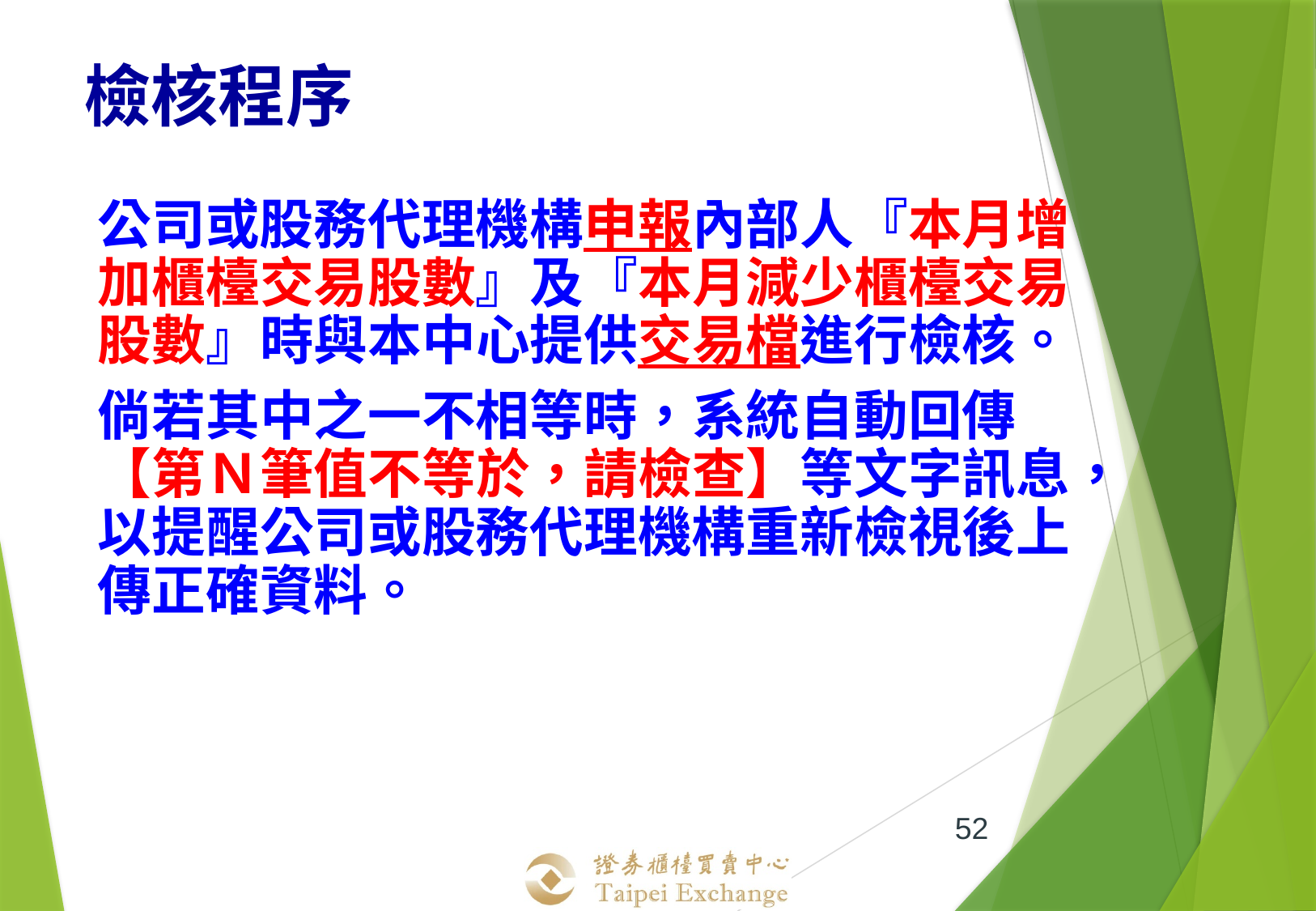

檢核程序
公司或股務代理機構申報內部人『本月增加櫃檯交易股數』及『本月減少櫃檯交易股數』時與本中心提供交易檔進行檢核。
倘若其中之一不相等時，系統自動回傳【第Ｎ筆值不等於，請檢查】等文字訊息，以提醒公司或股務代理機構重新檢視後上傳正確資料。
52